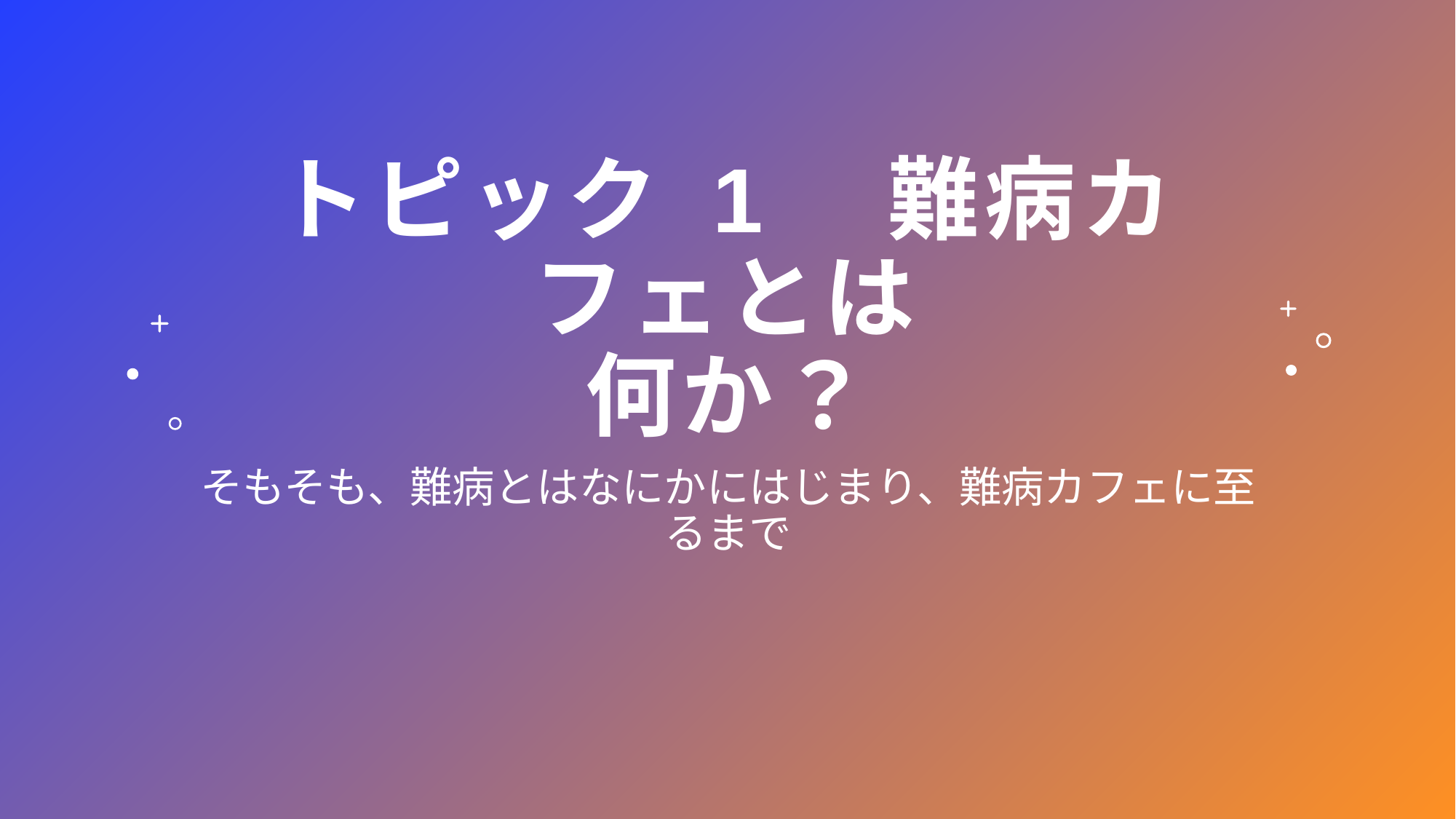

# トピック 1　難病カフェとは 何か？
そもそも、難病とはなにかにはじまり、難病カフェに至るまで